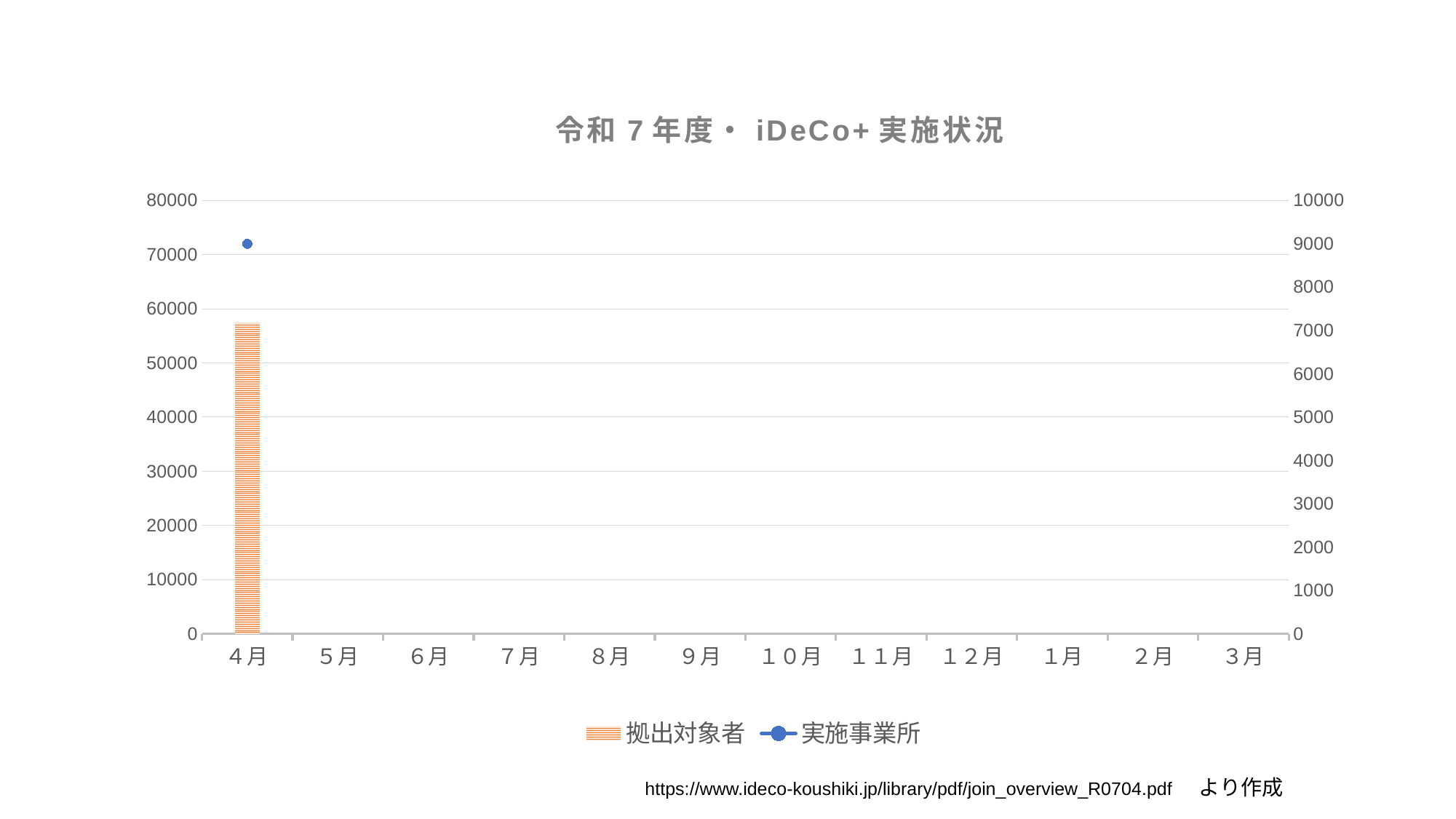

### Chart: 令和7年度・iDeCo+実施状況

| Category | 拠出対象者 | 実施事業所 |
|---|---|---|
| ４月 | 57399.0 | 8996.0 |
| ５月 | None | None |
| ６月 | None | None |
| ７月 | None | None |
| ８月 | None | None |
| ９月 | None | None |
| １０月 | None | None |
| １１月 | None | None |
| １２月 | None | None |
| １月 | None | None |
| ２月 | None | None |
| ３月 | None | None |
https://www.ideco-koushiki.jp/library/pdf/join_overview_R0704.pdf　より作成